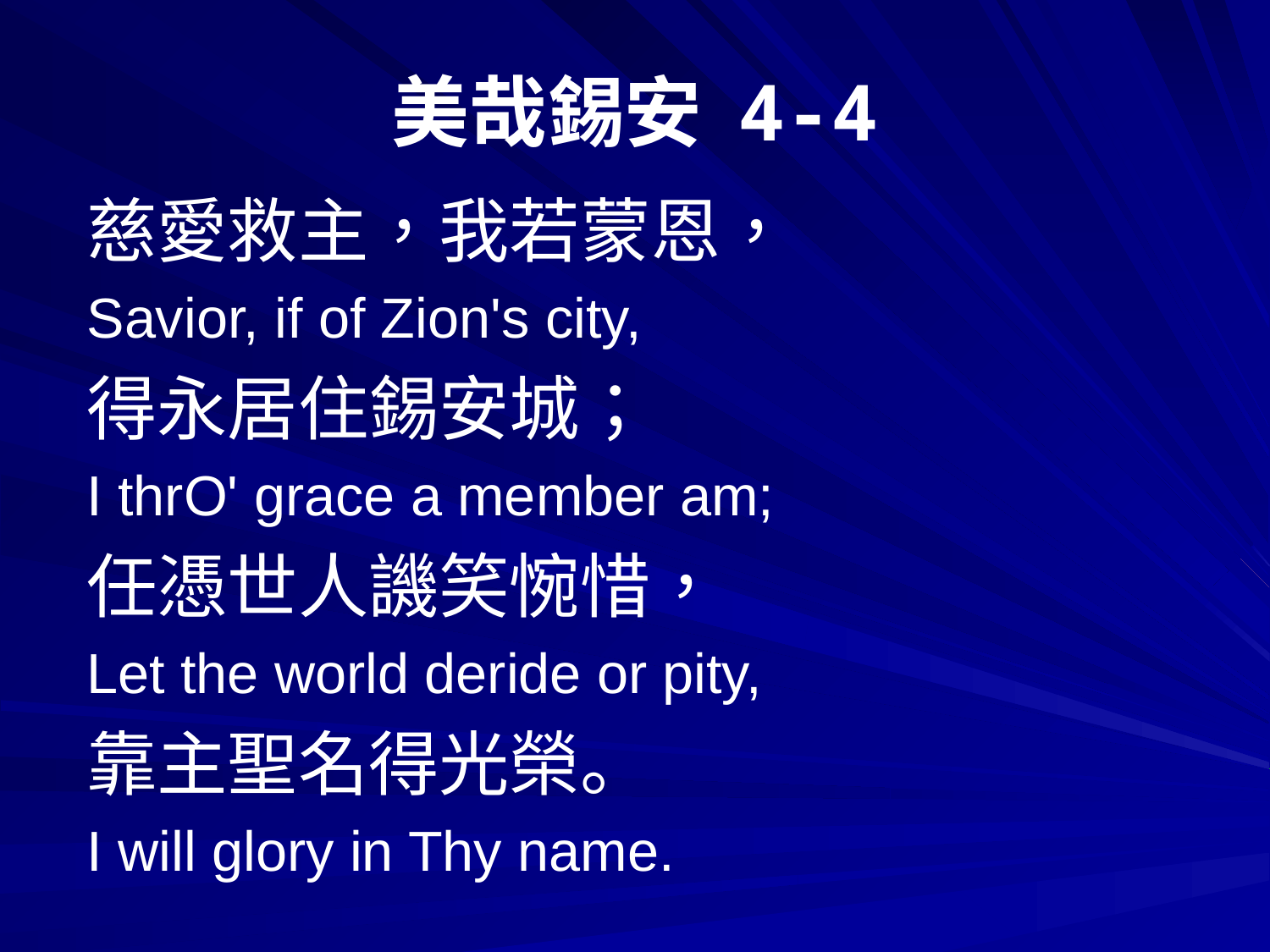

# 美哉錫安 4-4
慈愛救主，我若蒙恩，
Savior, if of Zion's city,
得永居住錫安城；
I thrO' grace a member am;
任憑世人譏笑惋惜，
Let the world deride or pity,
靠主聖名得光榮。
I will glory in Thy name.